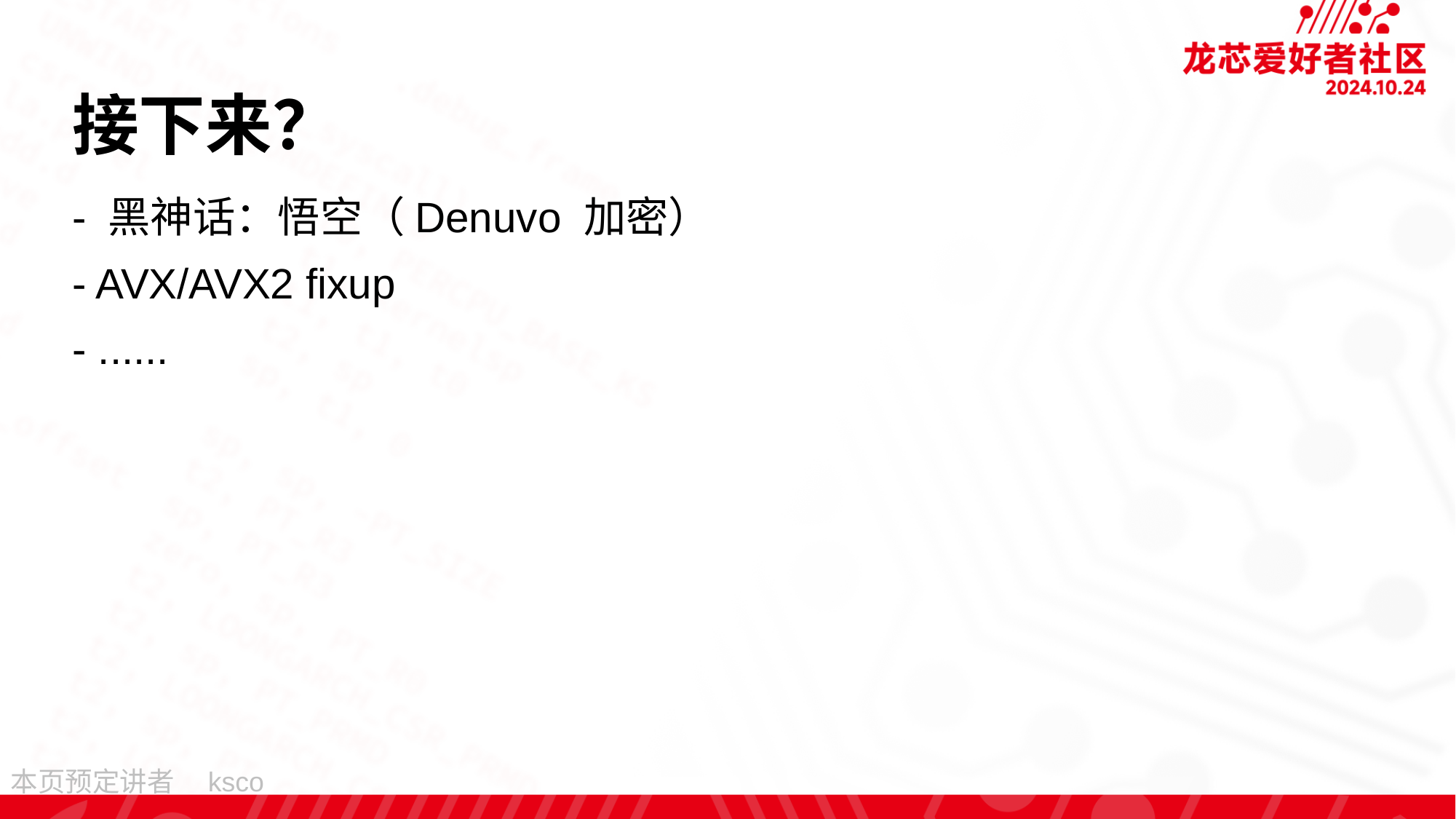

# 接下来？
- 黑神话：悟空（Denuvo 加密）
- AVX/AVX2 fixup
- ......
ksco